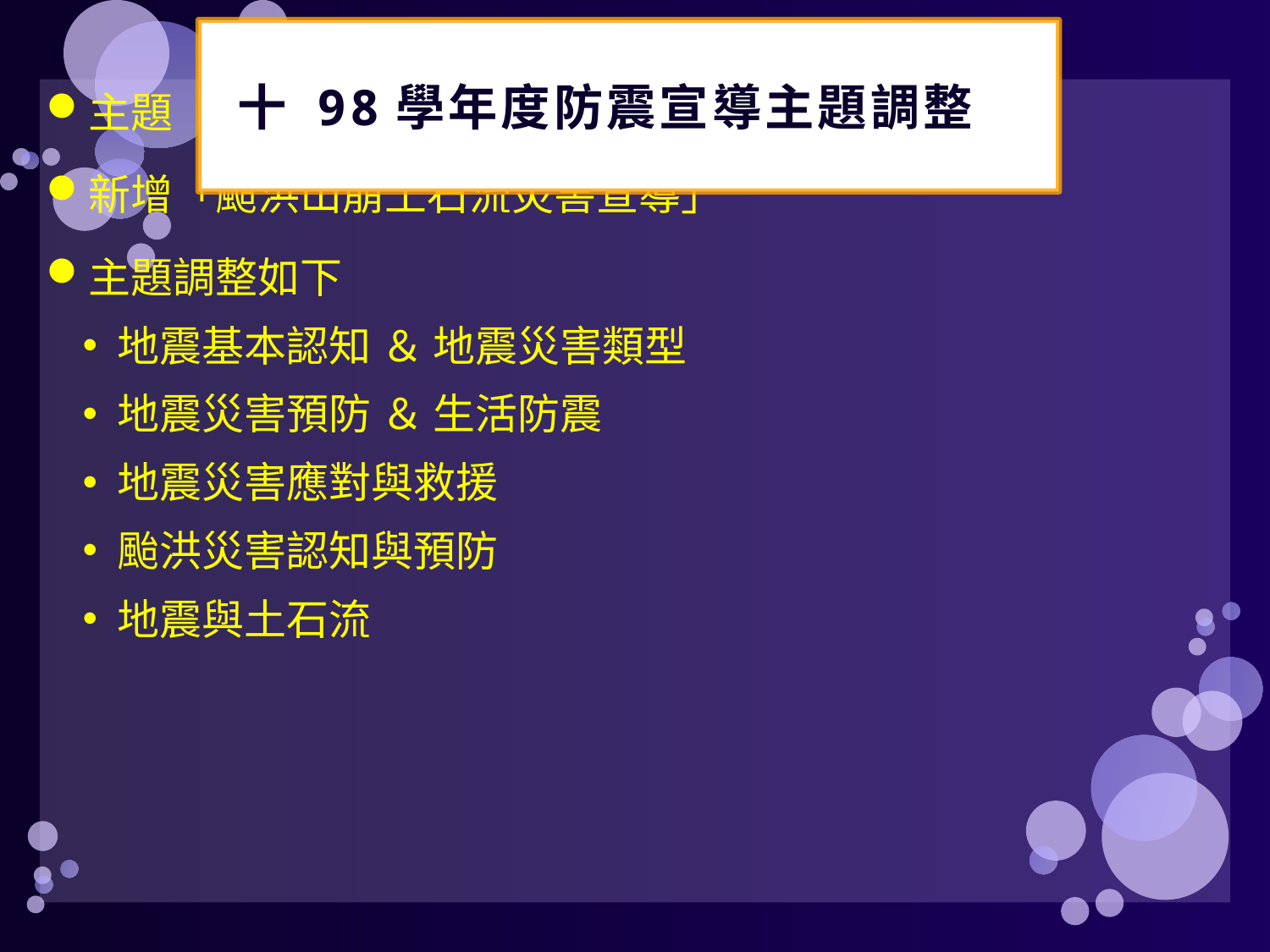

# 十 98學年度防震宣導主題調整
主題「防震宣導」修正為「大地的震撼教育宣導」
新增「颱洪山崩土石流災害宣導」
主題調整如下
地震基本認知 ＆ 地震災害類型
地震災害預防 ＆ 生活防震
地震災害應對與救援
颱洪災害認知與預防
地震與土石流